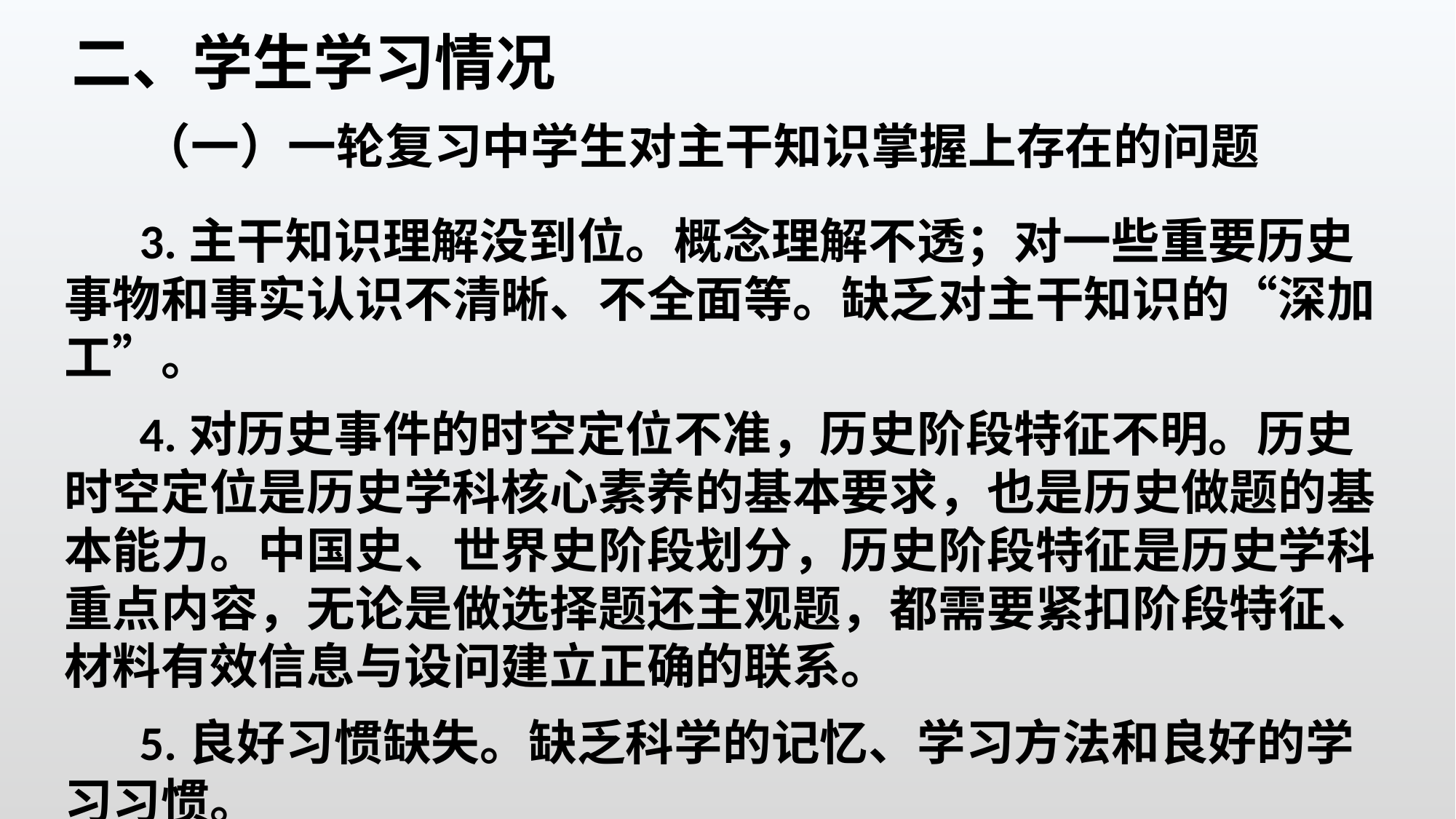

二、学生学习情况
（一）一轮复习中学生对主干知识掌握上存在的问题
3.主干知识理解没到位。概念理解不透；对一些重要历史事物和事实认识不清晰、不全面等。缺乏对主干知识的“深加工”。
4.对历史事件的时空定位不准，历史阶段特征不明。历史时空定位是历史学科核心素养的基本要求，也是历史做题的基本能力。中国史、世界史阶段划分，历史阶段特征是历史学科重点内容，无论是做选择题还主观题，都需要紧扣阶段特征、材料有效信息与设问建立正确的联系。
5.良好习惯缺失。缺乏科学的记忆、学习方法和良好的学习习惯。